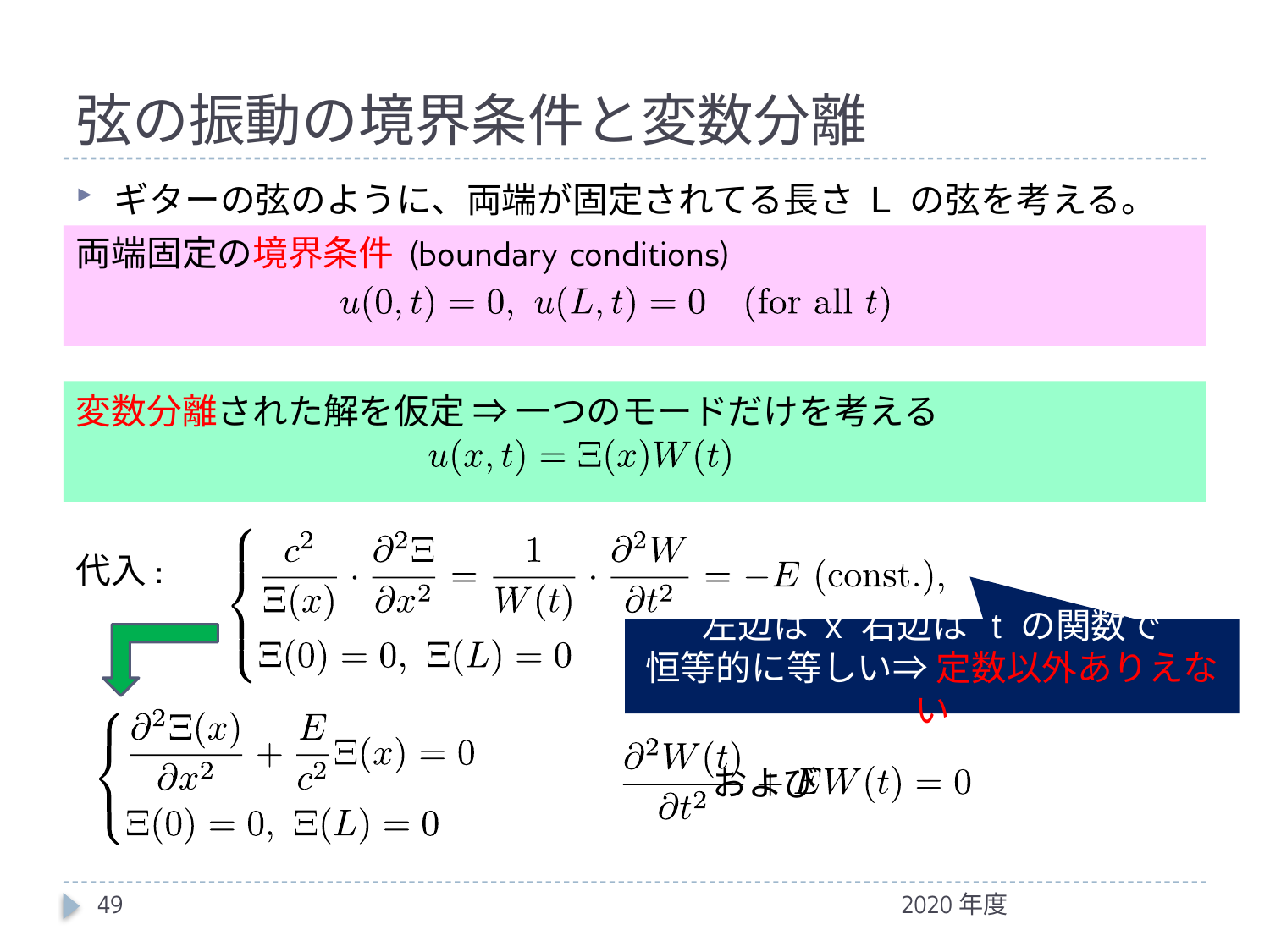

# 弦の振動の境界条件と変数分離
ギターの弦のように、両端が固定されてる長さ L の弦を考える。
両端固定の境界条件 (boundary conditions)

変数分離された解を仮定 ⇒ 一つのモードだけを考える

代入:

　　　　　　　　　　　　　　　　　　および

左辺は x 右辺は  t の関数で
恒等的に等しい⇒ 定数以外ありえない

49
2020年度